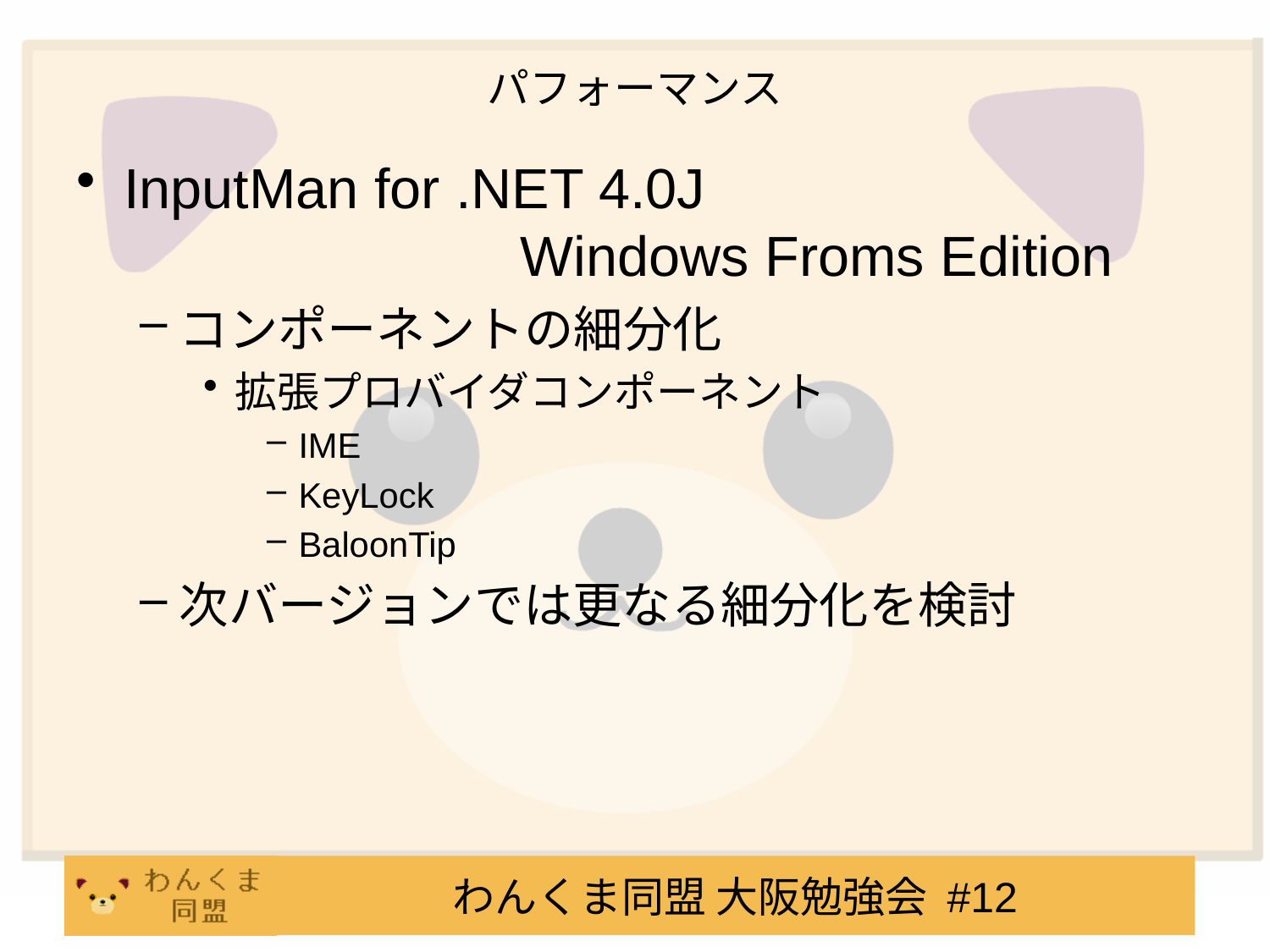

# パフォーマンス
InputMan for .NET 4.0J
			 Windows Froms Edition
コンポーネントの細分化
拡張プロバイダコンポーネント
IME
KeyLock
BaloonTip
次バージョンでは更なる細分化を検討